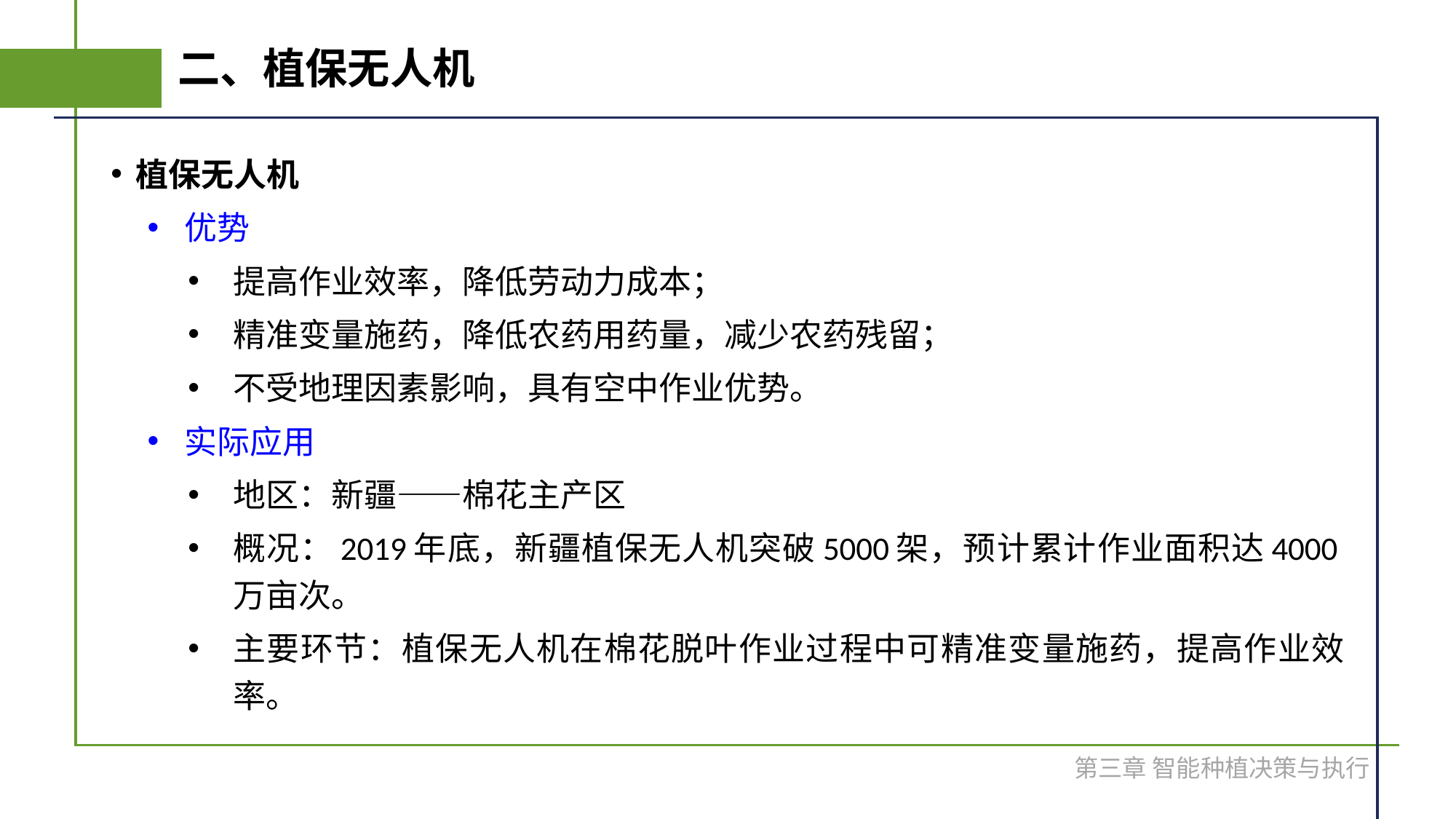

# 二、植保无人机
植保无人机
优势
提高作业效率，降低劳动力成本；
精准变量施药，降低农药用药量，减少农药残留；
不受地理因素影响，具有空中作业优势。
实际应用
地区：新疆——棉花主产区
概况：2019年底，新疆植保无人机突破5000架，预计累计作业面积达4000万亩次。
主要环节：植保无人机在棉花脱叶作业过程中可精准变量施药，提高作业效率。

第三章 智能种植决策与执行